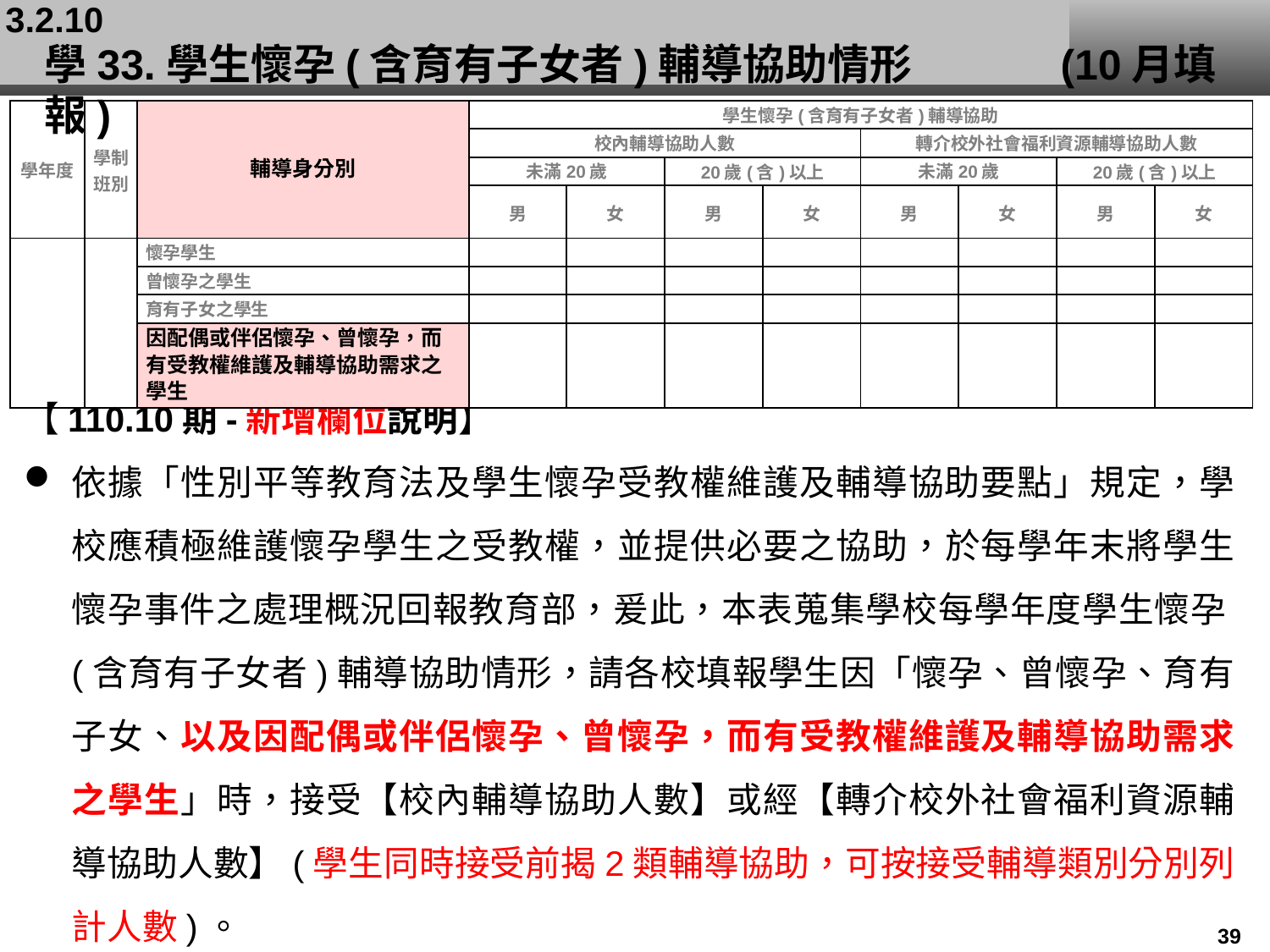

3.2.10
# 學33.學生懷孕(含育有子女者)輔導協助情形	     	(10月填報)
| 學年度 | 學制班別 | 輔導身分別 | 學生懷孕(含育有子女者)輔導協助 |  |  |  |  |  |  |  |
| --- | --- | --- | --- | --- | --- | --- | --- | --- | --- | --- |
|  |  |  | 校內輔導協助人數 |  |  |  | 轉介校外社會福利資源輔導協助人數 |  |  |  |
|  |  |  | 未滿20歲 |  | 20歲(含)以上 |  | 未滿20歲 |  | 20歲(含)以上 |  |
|  |  |  | 男 | 女 | 男 | 女 | 男 | 女 | 男 | 女 |
|  |  | 懷孕學生 |  |  |  |  |  |  |  |  |
|  |  | 曾懷孕之學生 |  |  |  |  |  |  |  |  |
|  |  | 育有子女之學生 |  |  |  |  |  |  |  |  |
|  |  | 因配偶或伴侶懷孕、曾懷孕，而有受教權維護及輔導協助需求之學生 |  |  |  |  |  |  |  |  |
【110.10期-新增欄位說明】
依據「性別平等教育法及學生懷孕受教權維護及輔導協助要點」規定，學校應積極維護懷孕學生之受教權，並提供必要之協助，於每學年末將學生懷孕事件之處理概況回報教育部，爰此，本表蒐集學校每學年度學生懷孕(含育有子女者)輔導協助情形，請各校填報學生因「懷孕、曾懷孕、育有子女、以及因配偶或伴侶懷孕、曾懷孕，而有受教權維護及輔導協助需求之學生」時，接受【校內輔導協助人數】或經【轉介校外社會福利資源輔導協助人數】(學生同時接受前揭2類輔導協助，可按接受輔導類別分別列計人數)。